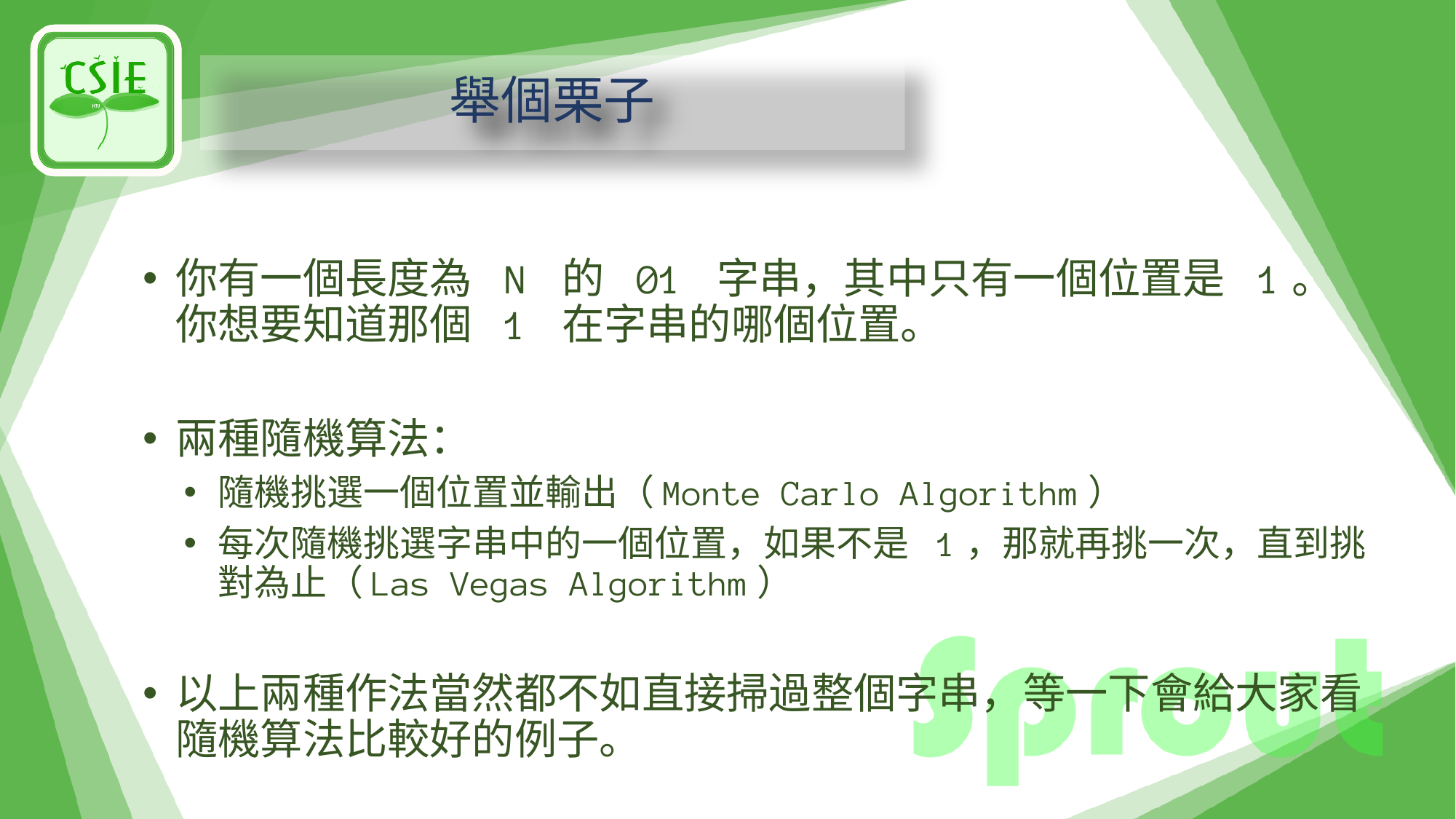

# 舉個栗子

你有一個長度為 N 的 01 字串，其中只有一個位置是 1。你想要知道那個 1 在字串的哪個位置。

兩種隨機算法：
隨機挑選一個位置並輸出（Monte Carlo Algorithm）
每次隨機挑選字串中的一個位置，如果不是 1，那就再挑一次，直到挑對為止（Las Vegas Algorithm）

以上兩種作法當然都不如直接掃過整個字串，等一下會給大家看隨機算法比較好的例子。